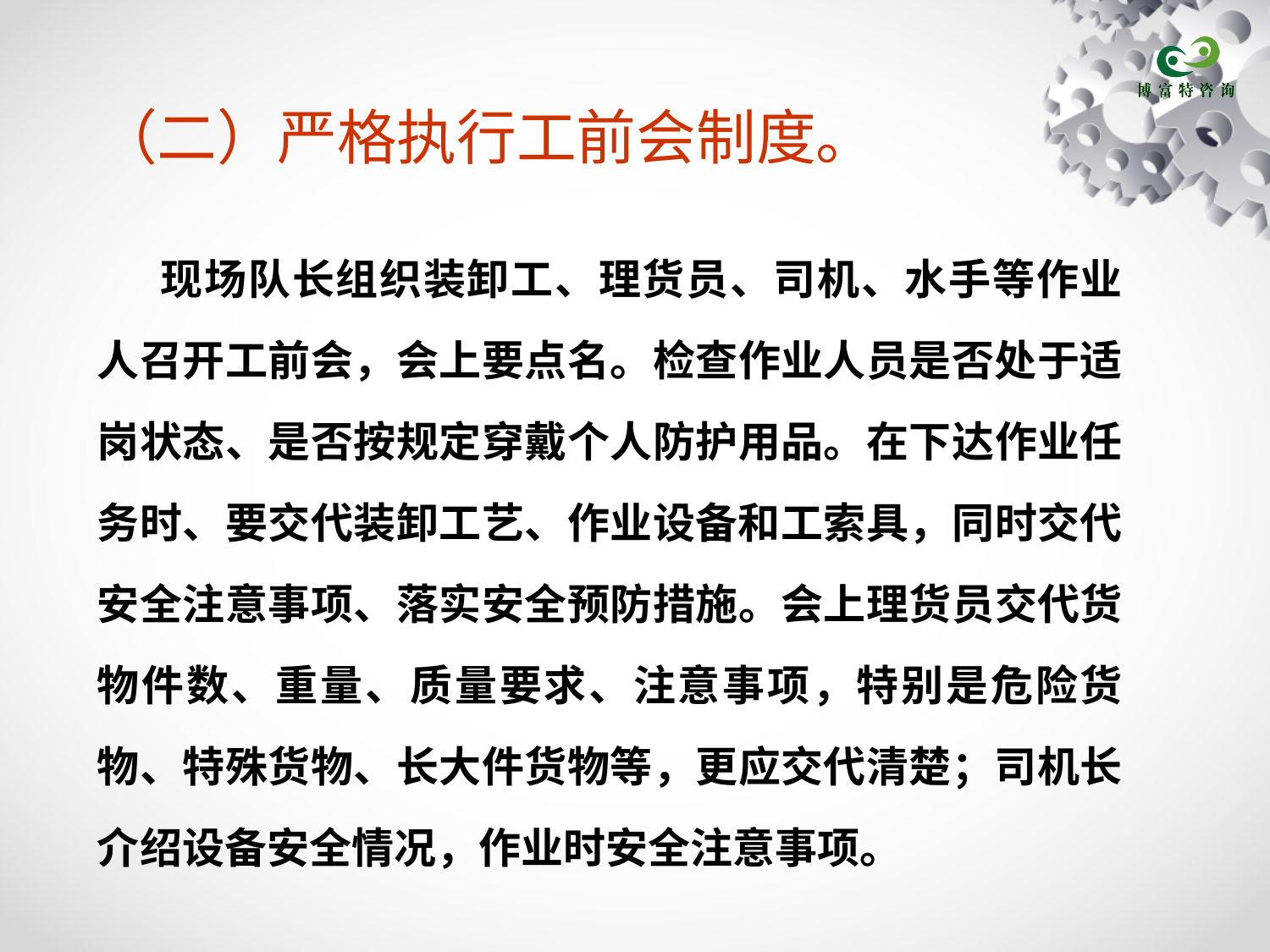

# （二）严格执行工前会制度。
现场队长组织装卸工、理货员、司机、水手等作业人召开工前会，会上要点名。检查作业人员是否处于适岗状态、是否按规定穿戴个人防护用品。在下达作业任务时、要交代装卸工艺、作业设备和工索具，同时交代安全注意事项、落实安全预防措施。会上理货员交代货物件数、重量、质量要求、注意事项，特别是危险货物、特殊货物、长大件货物等，更应交代清楚；司机长介绍设备安全情况，作业时安全注意事项。